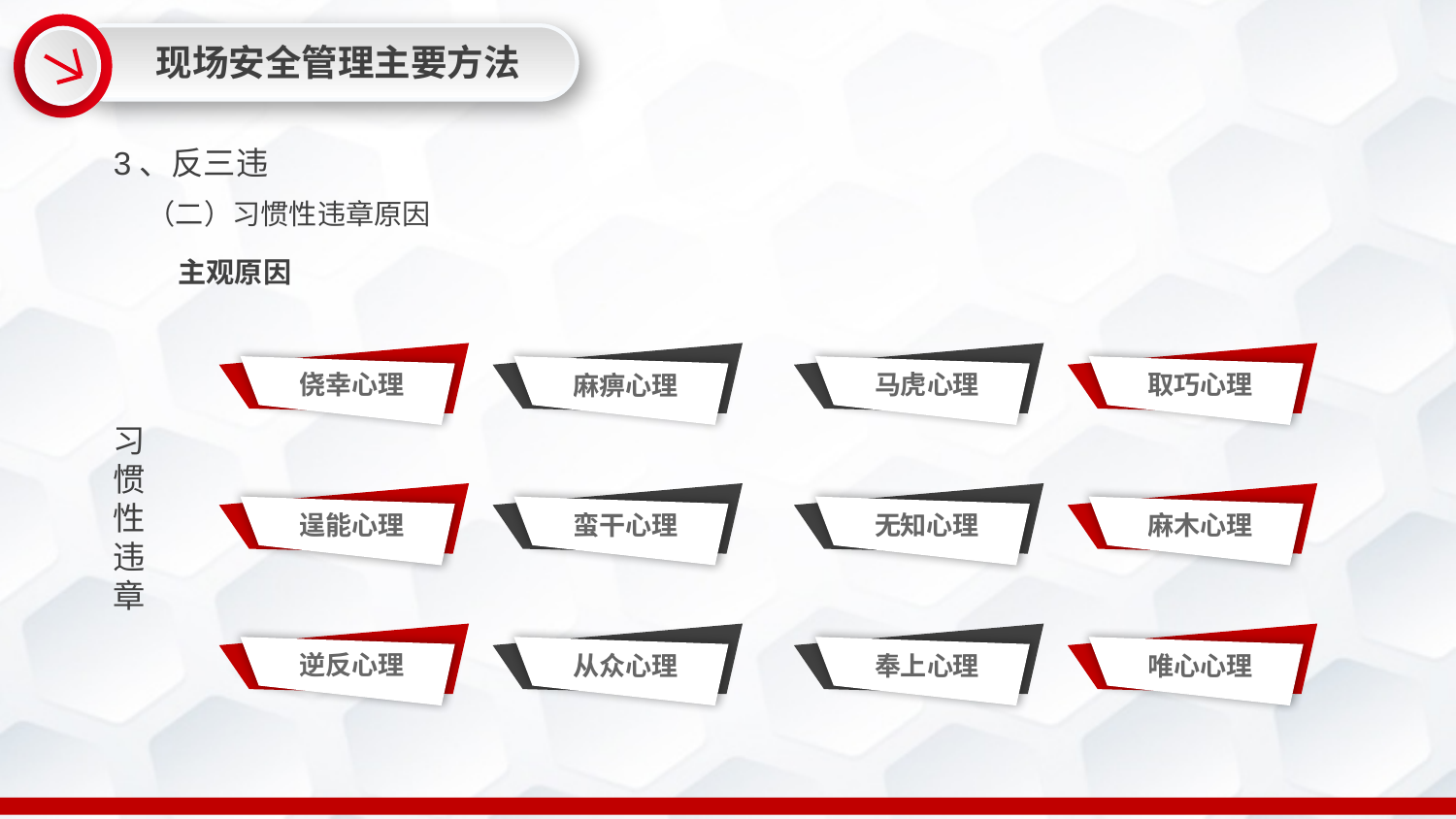

现场安全管理主要方法
3、反三违
（二）习惯性违章原因
主观原因

侥幸心理

麻痹心理

马虎心理

取巧心理
习惯性违章

逞能心理

蛮干心理

无知心理

麻木心理

逆反心理

从众心理

奉上心理

唯心心理